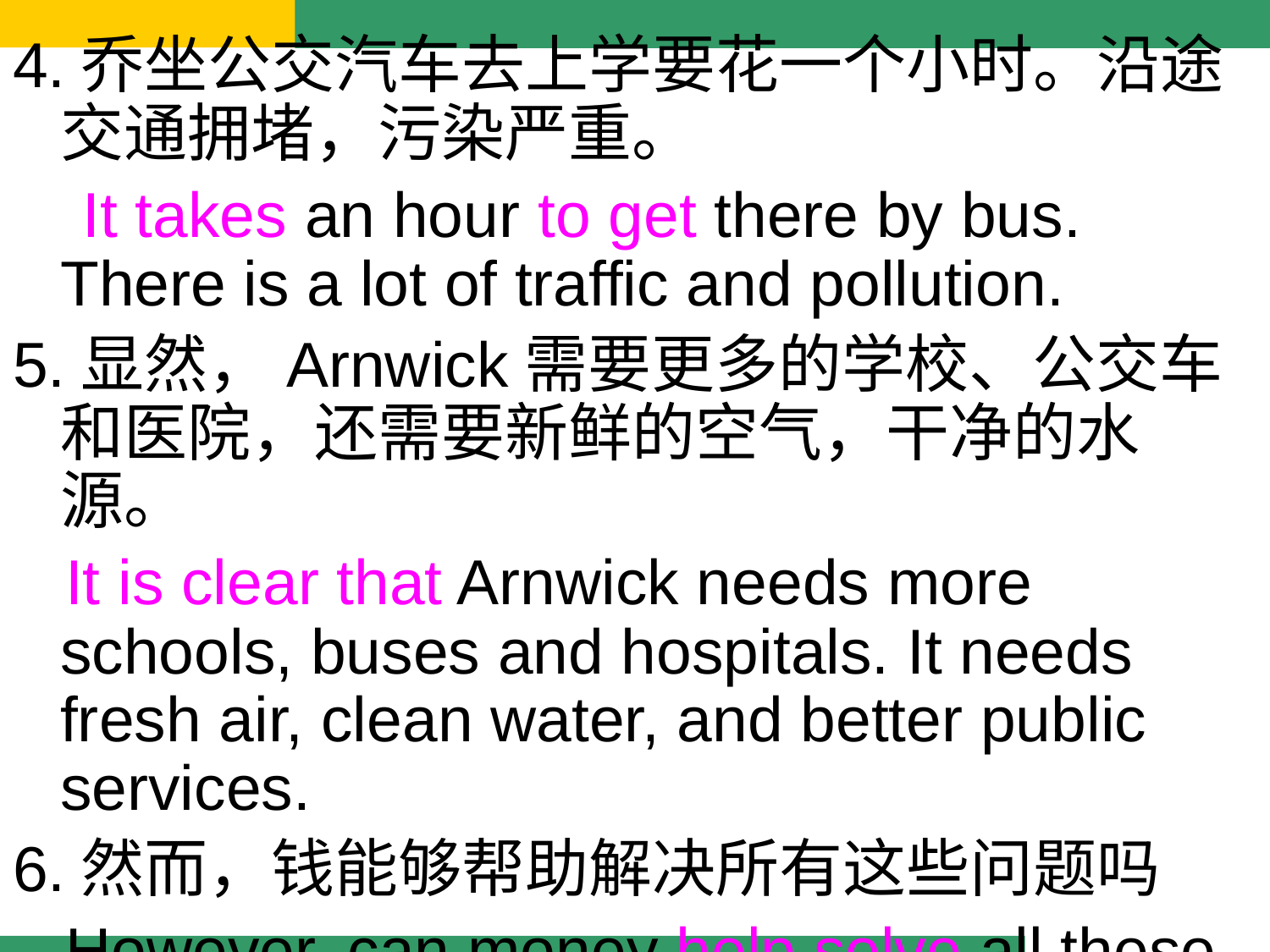

4.乔坐公交汽车去上学要花一个小时。沿途交通拥堵，污染严重。
    It takes an hour to get there by bus. There is a lot of traffic and pollution.
5.显然，Arnwick需要更多的学校、公交车和医院，还需要新鲜的空气，干净的水源。
   It is clear that Arnwick needs more schools, buses and hospitals. It needs fresh air, clean water, and better public services.
6.然而，钱能够帮助解决所有这些问题吗
   However, can money help solve all these problems?